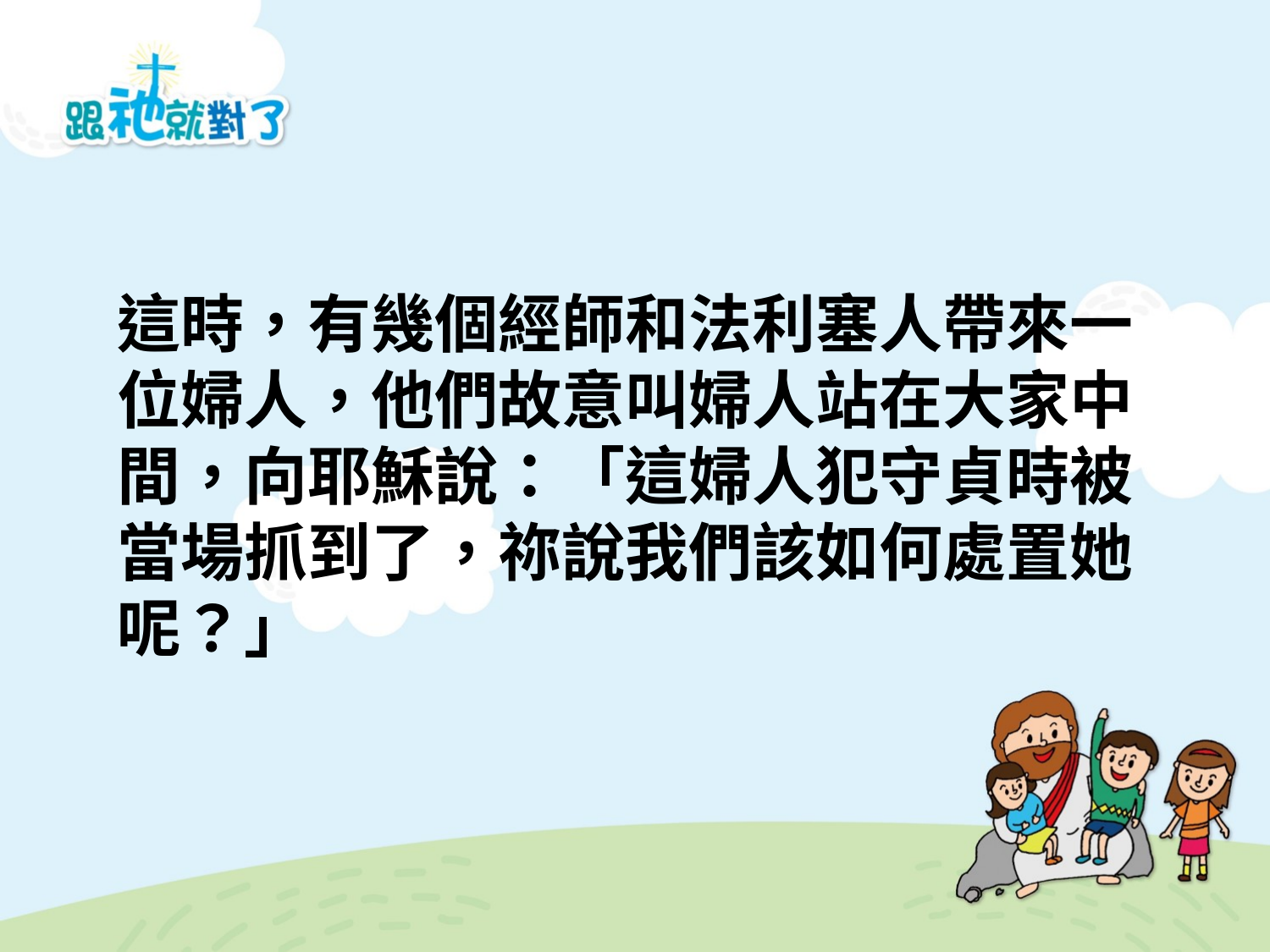

這時，有幾個經師和法利塞人帶來一位婦人，他們故意叫婦人站在大家中間，向耶穌說：「這婦人犯守貞時被當場抓到了，祢說我們該如何處置她呢？」